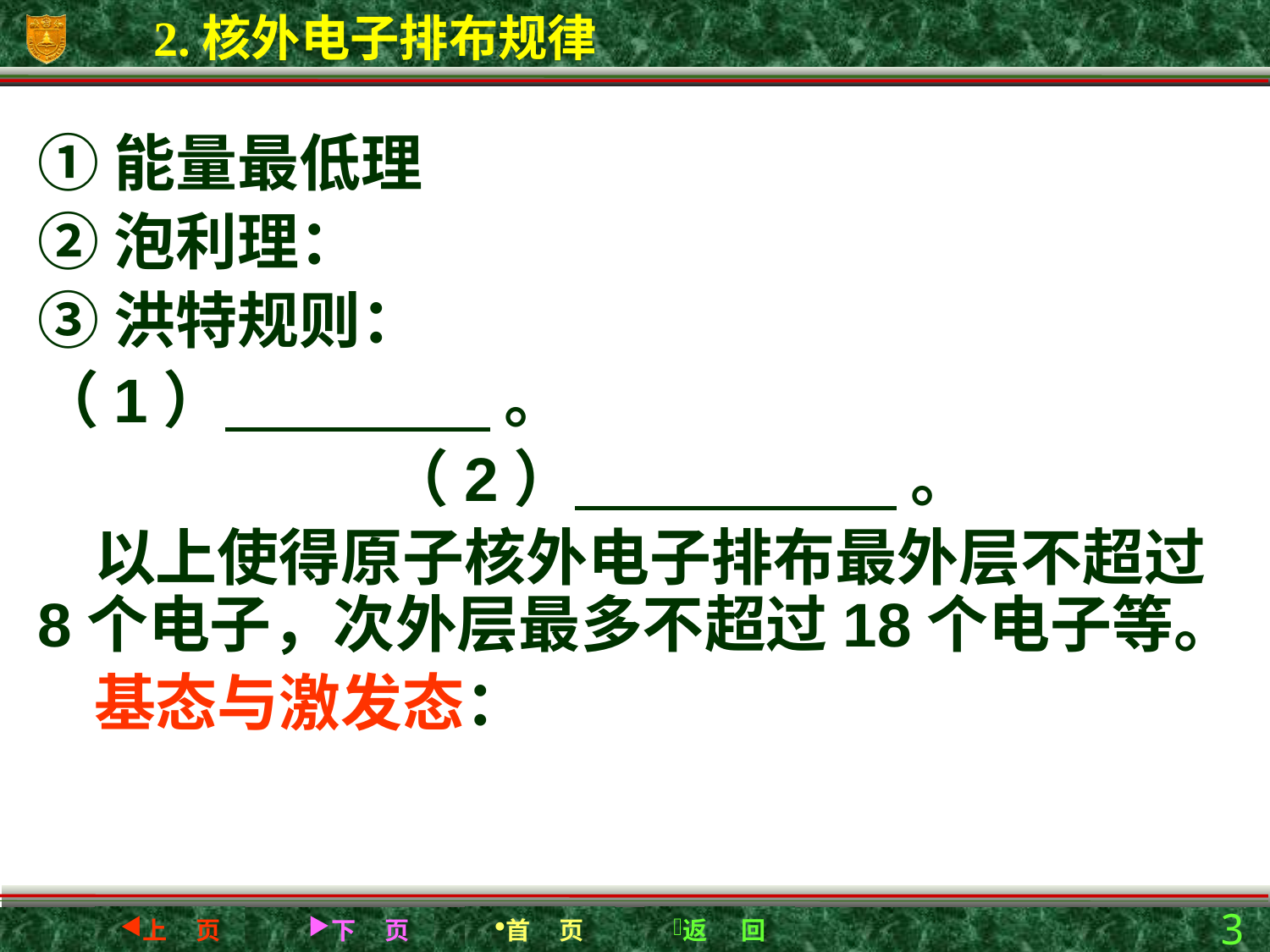

2.核外电子排布规律
①能量最低理
②泡利理：
③洪特规则：
（1）                    。
                        （2）                        。
   以上使得原子核外电子排布最外层不超过8个电子，次外层最多不超过18个电子等。
   基态与激发态：